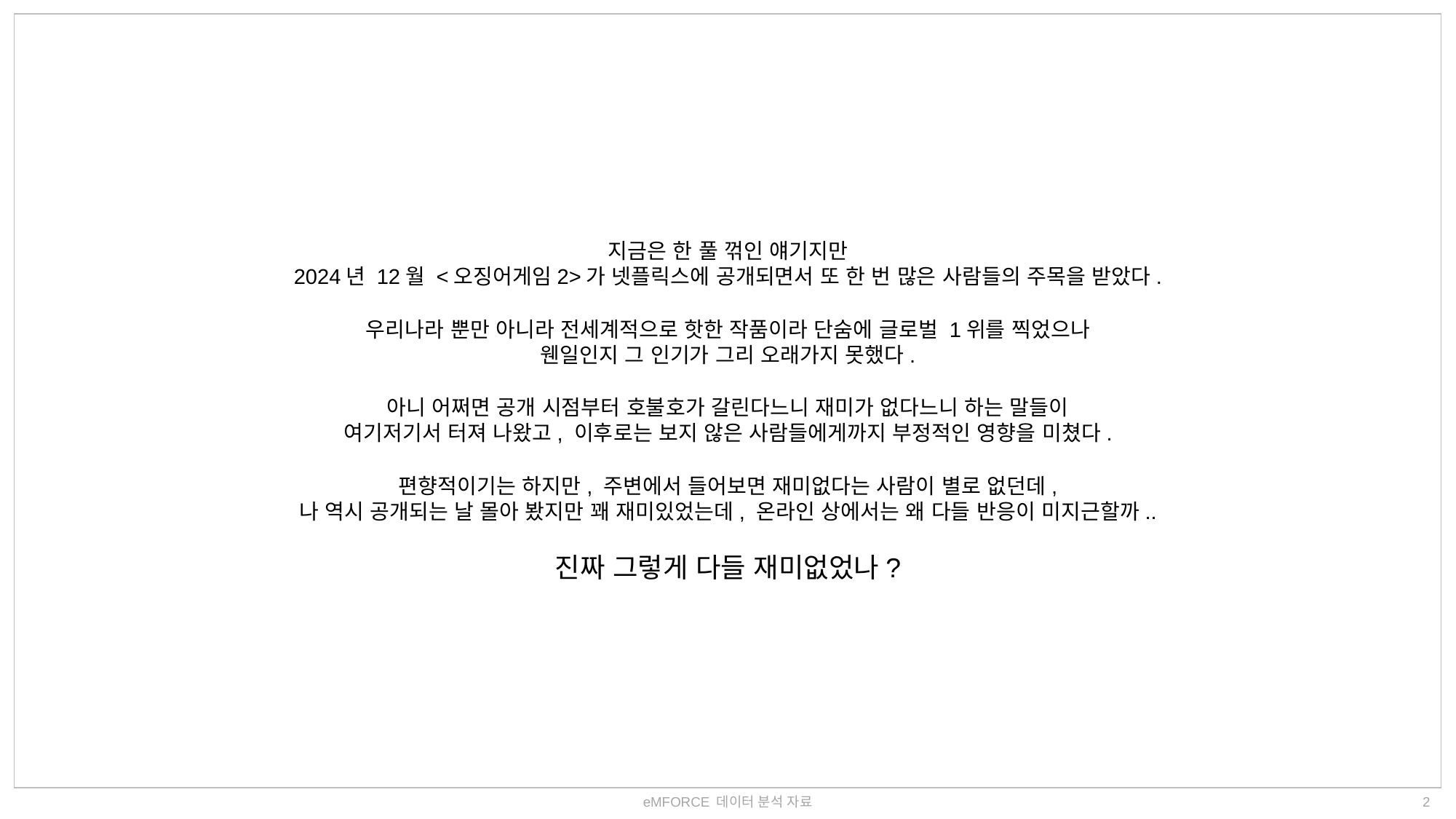

지금은 한 풀 꺾인 얘기지만
2024년 12월 <오징어게임2>가 넷플릭스에 공개되면서 또 한 번 많은 사람들의 주목을 받았다.
우리나라 뿐만 아니라 전세계적으로 핫한 작품이라 단숨에 글로벌 1위를 찍었으나
웬일인지 그 인기가 그리 오래가지 못했다.
아니 어쩌면 공개 시점부터 호불호가 갈린다느니 재미가 없다느니 하는 말들이
여기저기서 터져 나왔고, 이후로는 보지 않은 사람들에게까지 부정적인 영향을 미쳤다.
편향적이기는 하지만, 주변에서 들어보면 재미없다는 사람이 별로 없던데,
나 역시 공개되는 날 몰아 봤지만 꽤 재미있었는데, 온라인 상에서는 왜 다들 반응이 미지근할까..
진짜 그렇게 다들 재미없었나?
eMFORCE 데이터 분석 자료
2